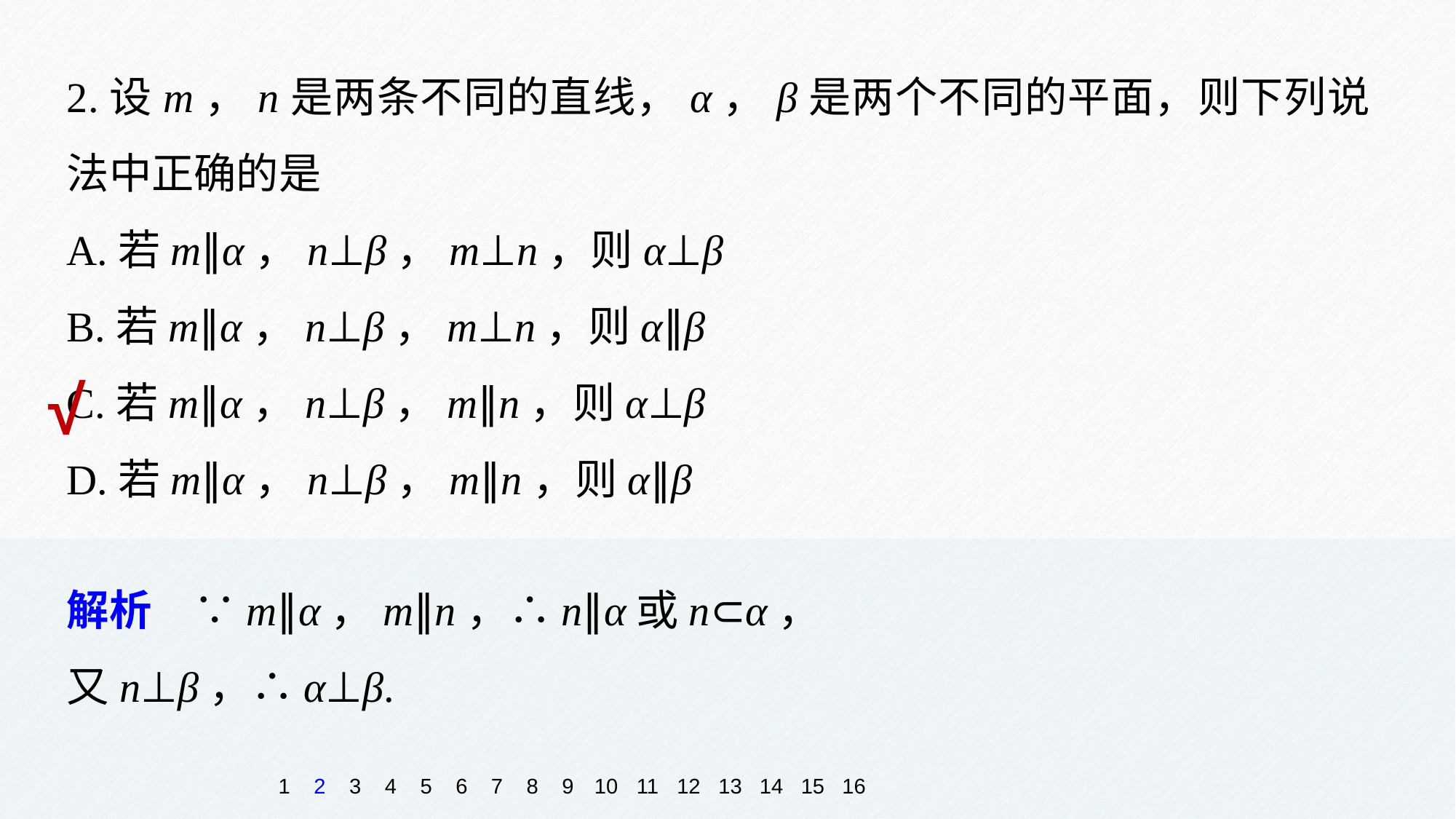

2.设m，n是两条不同的直线，α，β是两个不同的平面，则下列说法中正确的是
A.若m∥α，n⊥β，m⊥n，则α⊥β
B.若m∥α，n⊥β，m⊥n，则α∥β
C.若m∥α，n⊥β，m∥n，则α⊥β
D.若m∥α，n⊥β，m∥n，则α∥β
√
解析　∵m∥α，m∥n，∴n∥α或n⊂α，
又n⊥β，∴α⊥β.
1
2
3
4
5
6
7
8
9
10
11
12
13
14
15
16